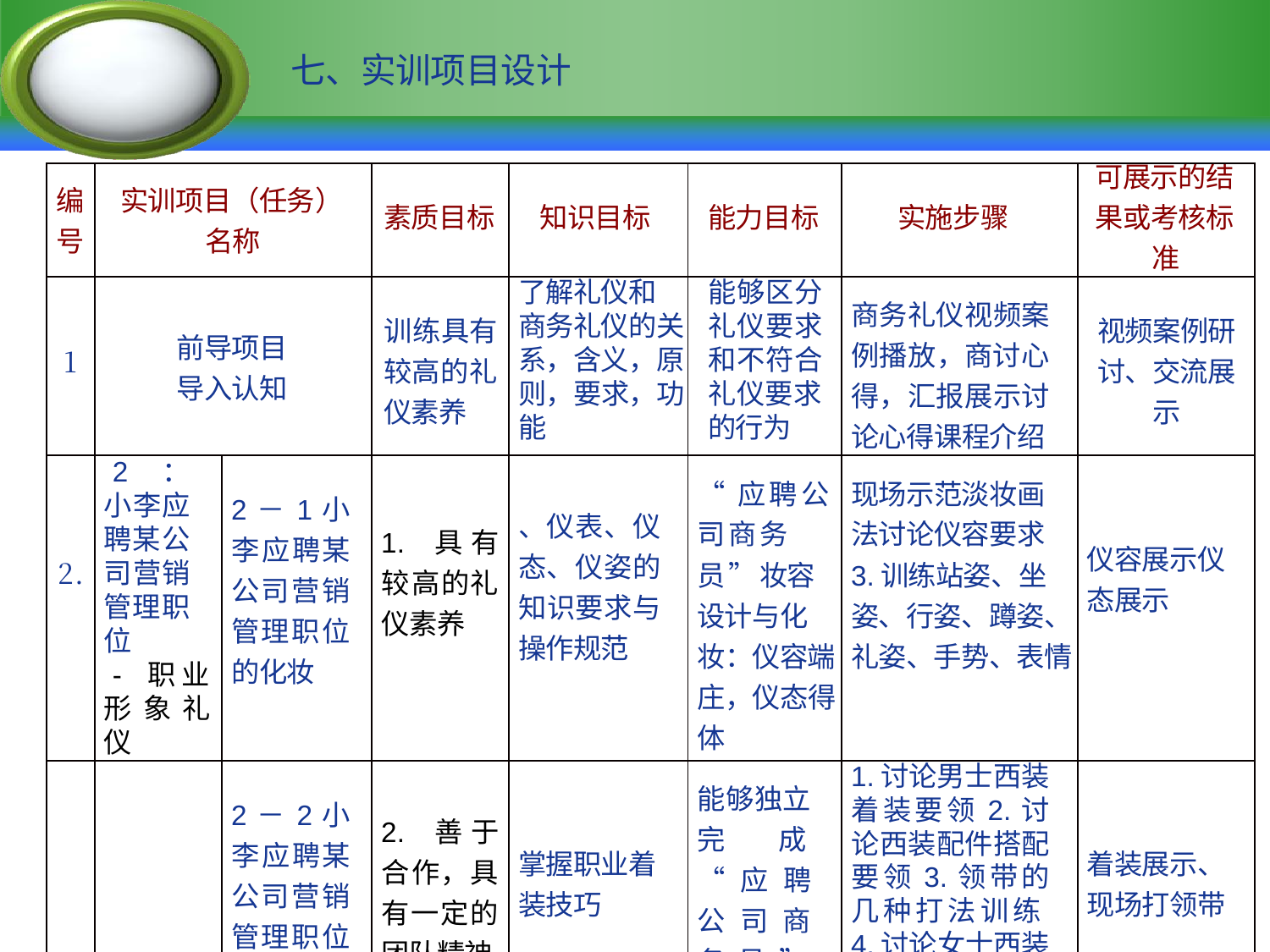

# 七、实训项目设计
| 编号 | 实训项目（任务）名称 |  | 素质目标 | 知识目标 | 能力目标 | 实施步骤 | 可展示的结 果或考核标准 |
| --- | --- | --- | --- | --- | --- | --- | --- |
| 1 | 前导项目导入认知 |  | 训练具有较高的礼仪素养 | 了解礼仪和 商务礼仪的关系，含义，原则，要求，功能 | 能够区分礼仪要求和不符合礼仪要求的行为 | 商务礼仪视频案例播放，商讨心得，汇报展示讨论心得课程介绍 | 视频案例研讨、交流展示 |
| 2. | 2：小李应聘某公司营销管理职位 - 职业形象礼仪 | 2－1小李应聘某公司营销管理职位的化妆 | 1. 具有较高的礼仪素养 | 、仪表、仪态、仪姿的知识要求与操作规范 | “应聘公 司商务员”妆容设计与化妆：仪容端庄，仪态得体 | 现场示范淡妆画 法讨论仪容要求 3.训练站姿、坐姿、行姿、蹲姿、礼姿、手势、表情 | 仪容展示仪态展示 |
|  |  | 2－2小李应聘某公司营销管理职位的着装 | 2. 善于合作，具有一定的团队精神 | 掌握职业着装技巧 | 能够独立完成“应聘公司商务员”的装束设计与着装 | 1.讨论男士西装着装要领2.讨论西装配件搭配要领3.领带的几种打法训练4.讨论女士西装套裙的穿着要领 | 着装展示、现场打领带 |